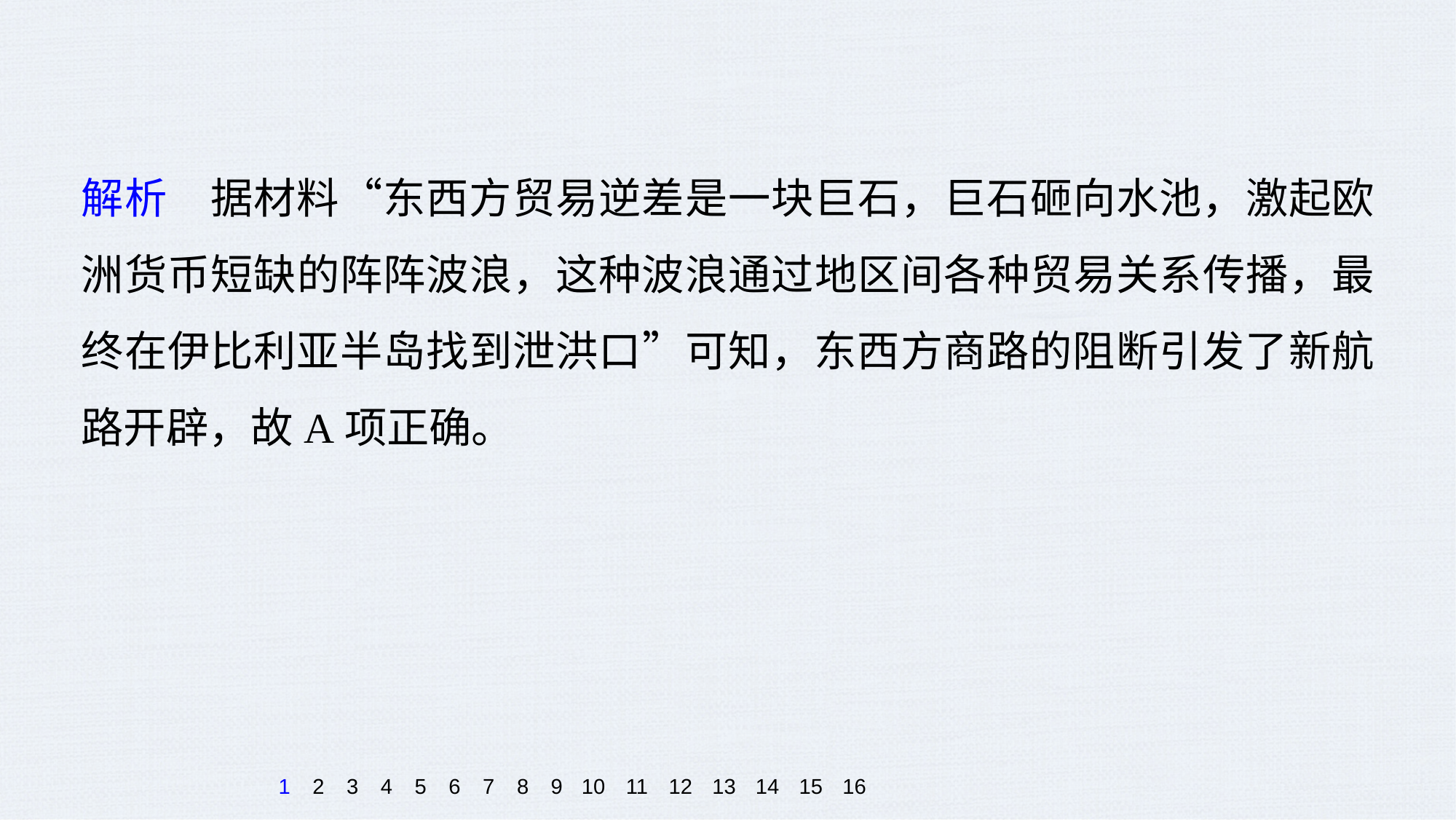

解析　据材料“东西方贸易逆差是一块巨石，巨石砸向水池，激起欧洲货币短缺的阵阵波浪，这种波浪通过地区间各种贸易关系传播，最终在伊比利亚半岛找到泄洪口”可知，东西方商路的阻断引发了新航路开辟，故A项正确。
1
2
3
4
5
6
7
8
9
10
11
12
13
14
15
16